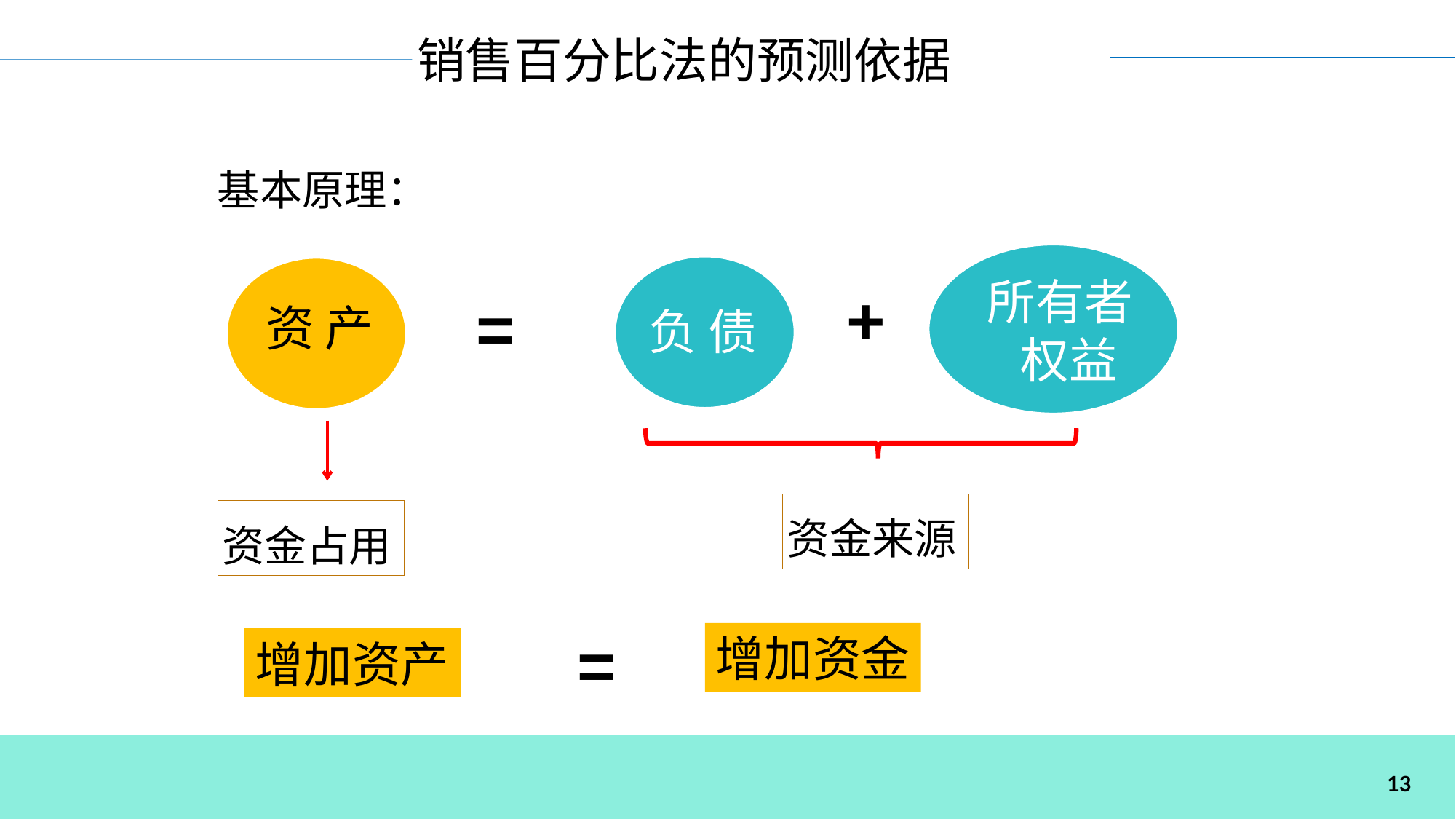

销售百分比法的预测依据

基本原理：

所有者
  权益

负 债

资 产
+
=
资金来源
资金占用
=
增加资金
增加资产

13
13